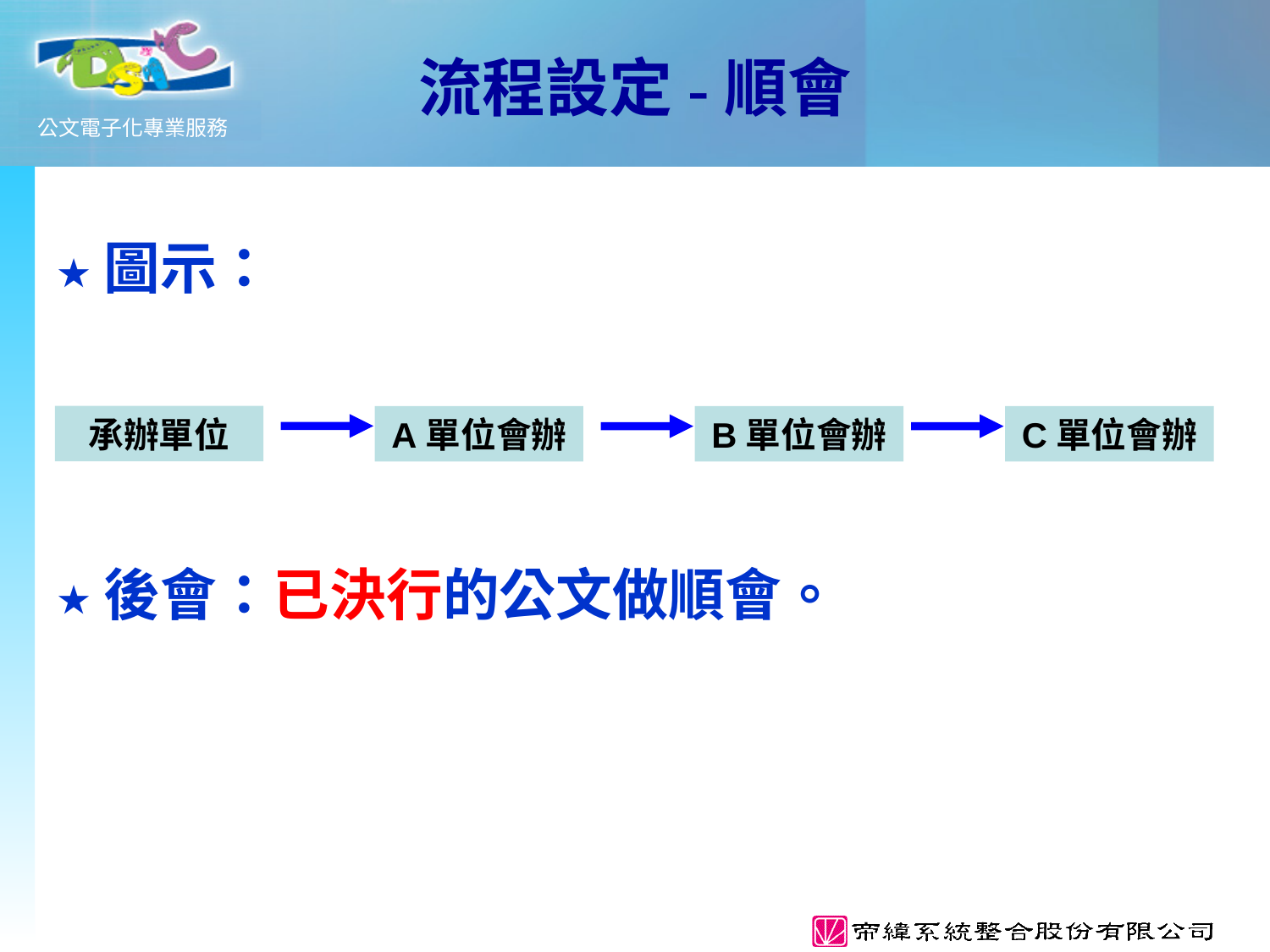

流程設定-順會
圖示：

後會：已決行的公文做順會。

承辦單位
A單位會辦
B單位會辦
C單位會辦